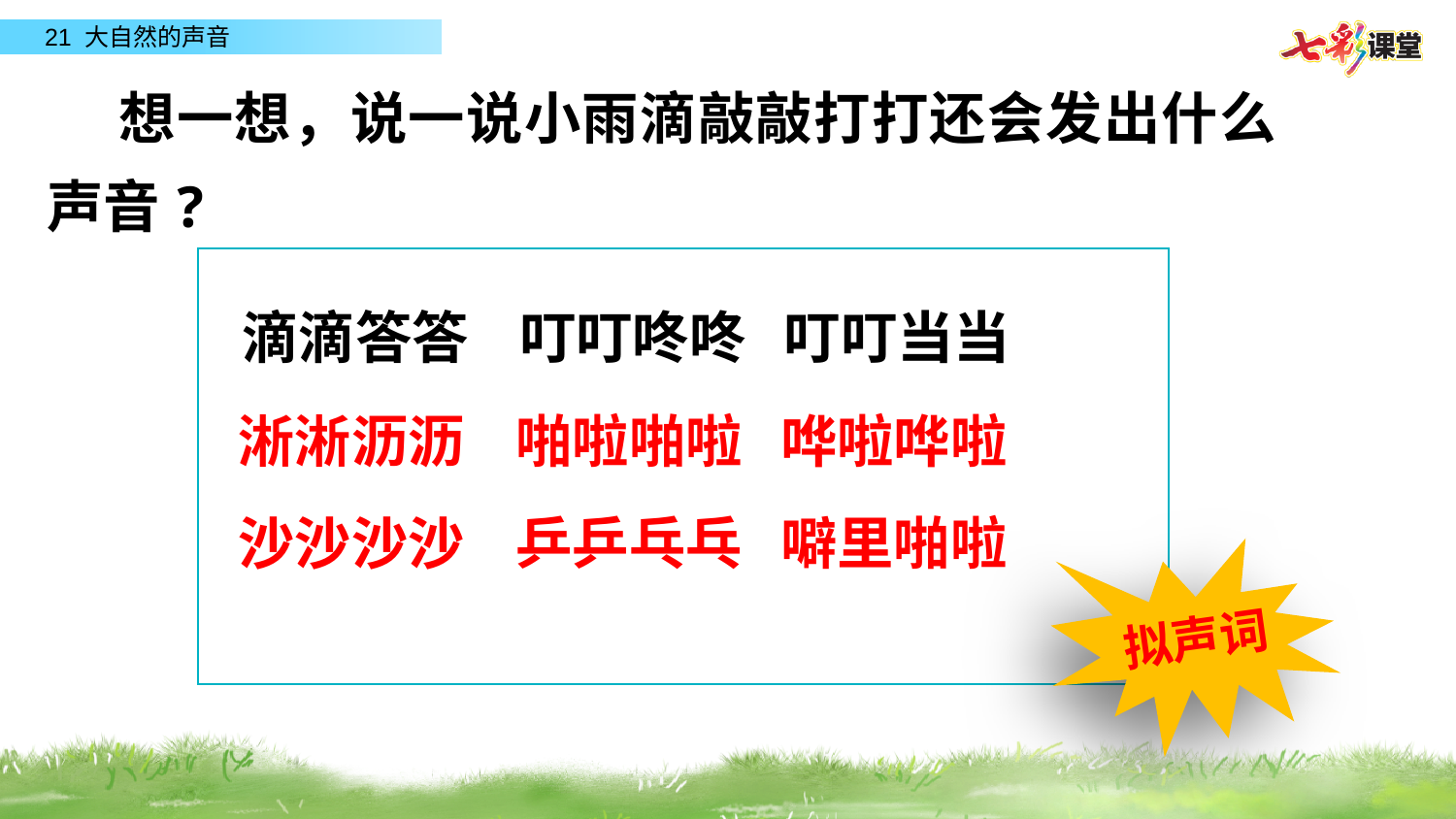

想一想，说一说小雨滴敲敲打打还会发出什么声音?
 滴滴答答    叮叮咚咚   叮叮当当
 淅淅沥沥    啪啦啪啦   哗啦哗啦
 沙沙沙沙    乒乒乓乓   噼里啪啦

拟声词